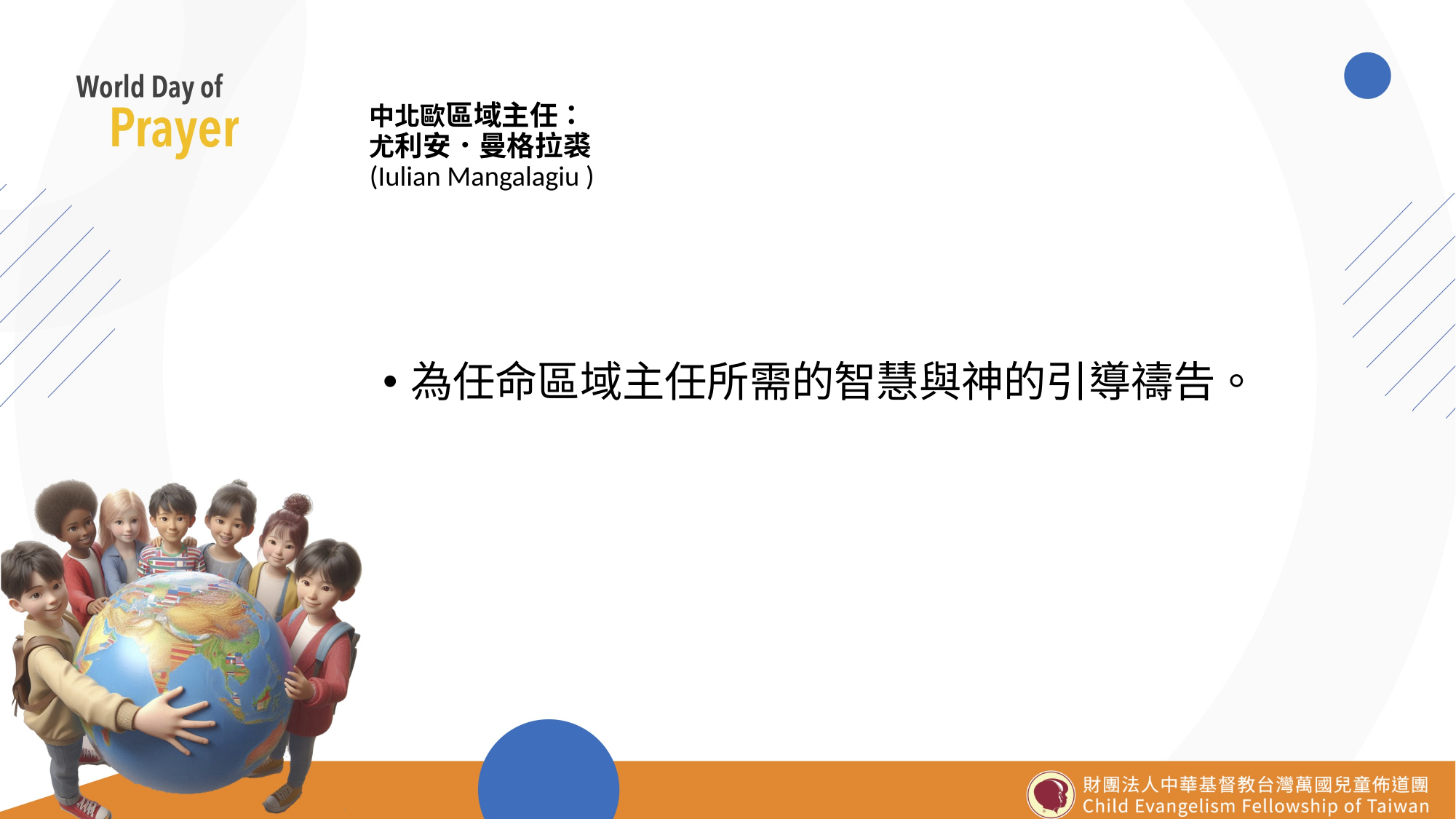

# 中北歐區域主任：  尤利安．曼格拉裘 (Iulian Mangalagiu )
為任命區域主任所需的智慧與神的引導禱告。